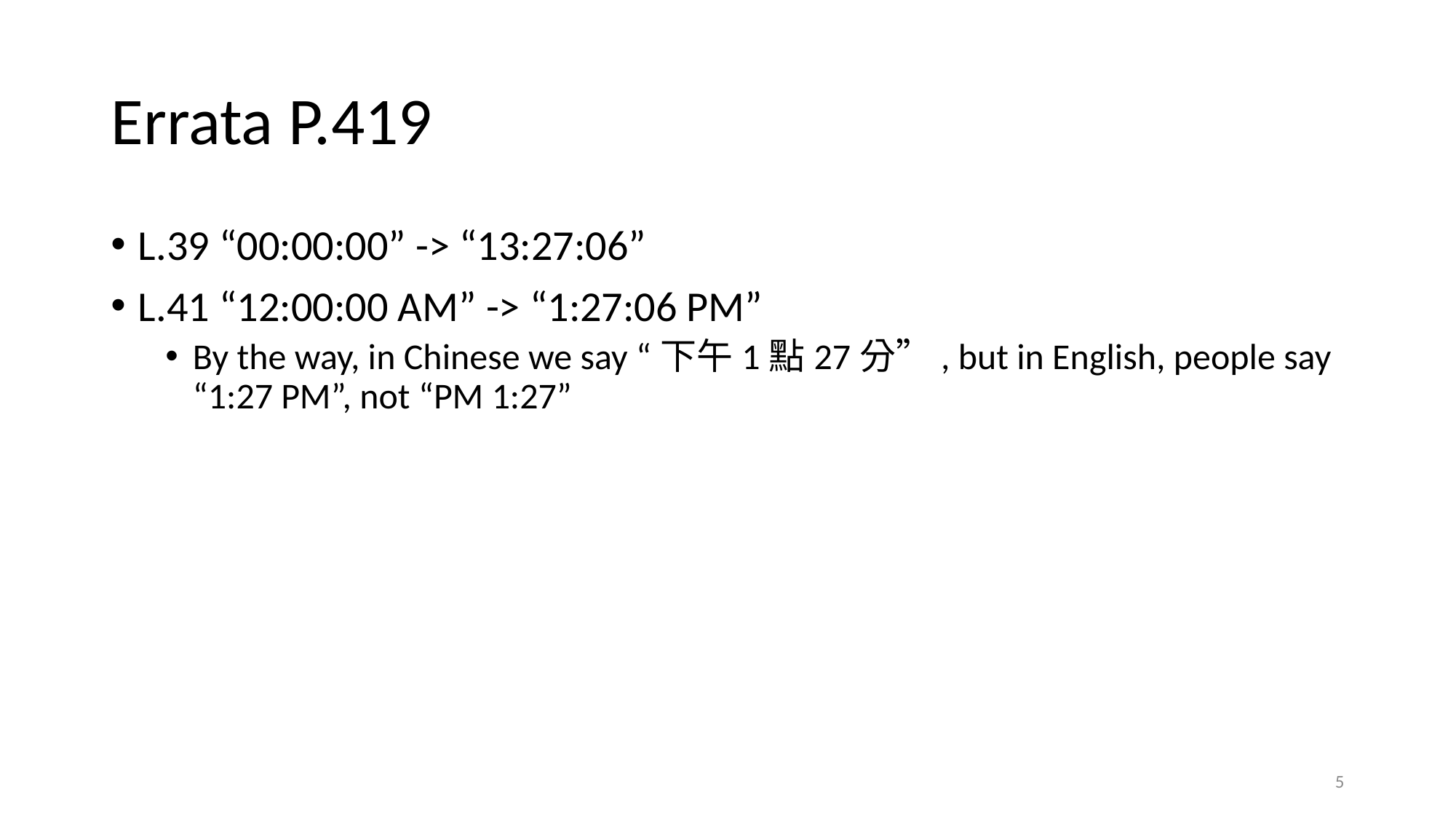

# Errata P.419
L.39 “00:00:00” -> “13:27:06”
L.41 “12:00:00 AM” -> “1:27:06 PM”
By the way, in Chinese we say “下午1點27分”, but in English, people say “1:27 PM”, not “PM 1:27”
5